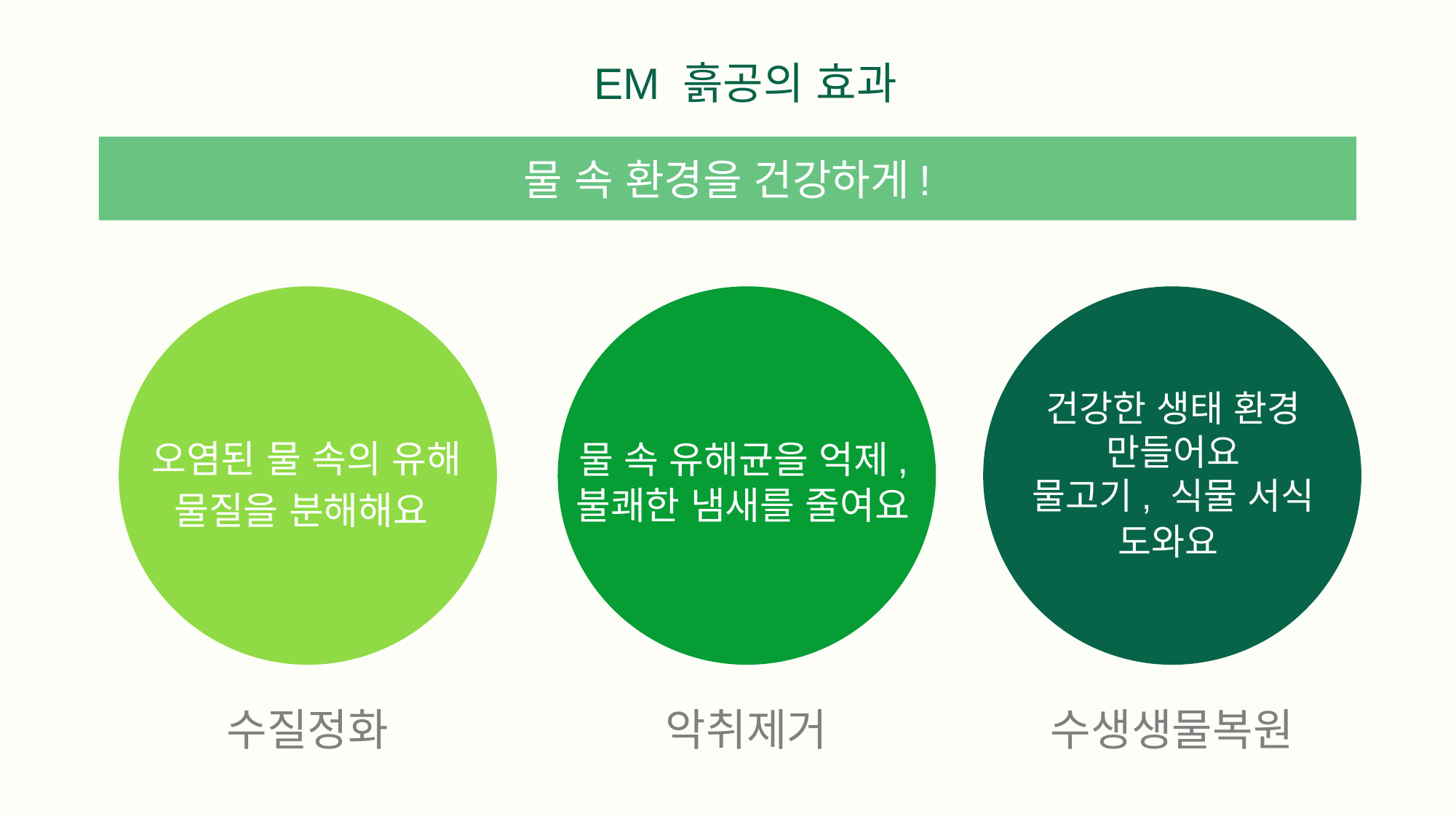

EM 흙공의 효과
물 속 환경을 건강하게!

건강한 생태 환경 만들어요
물고기, 식물 서식 도와요
오염된 물 속의 유해 물질을 분해해요
물 속 유해균을 억제,불쾌한 냄새를 줄여요
# 수질정화
악취제거
수생생물복원